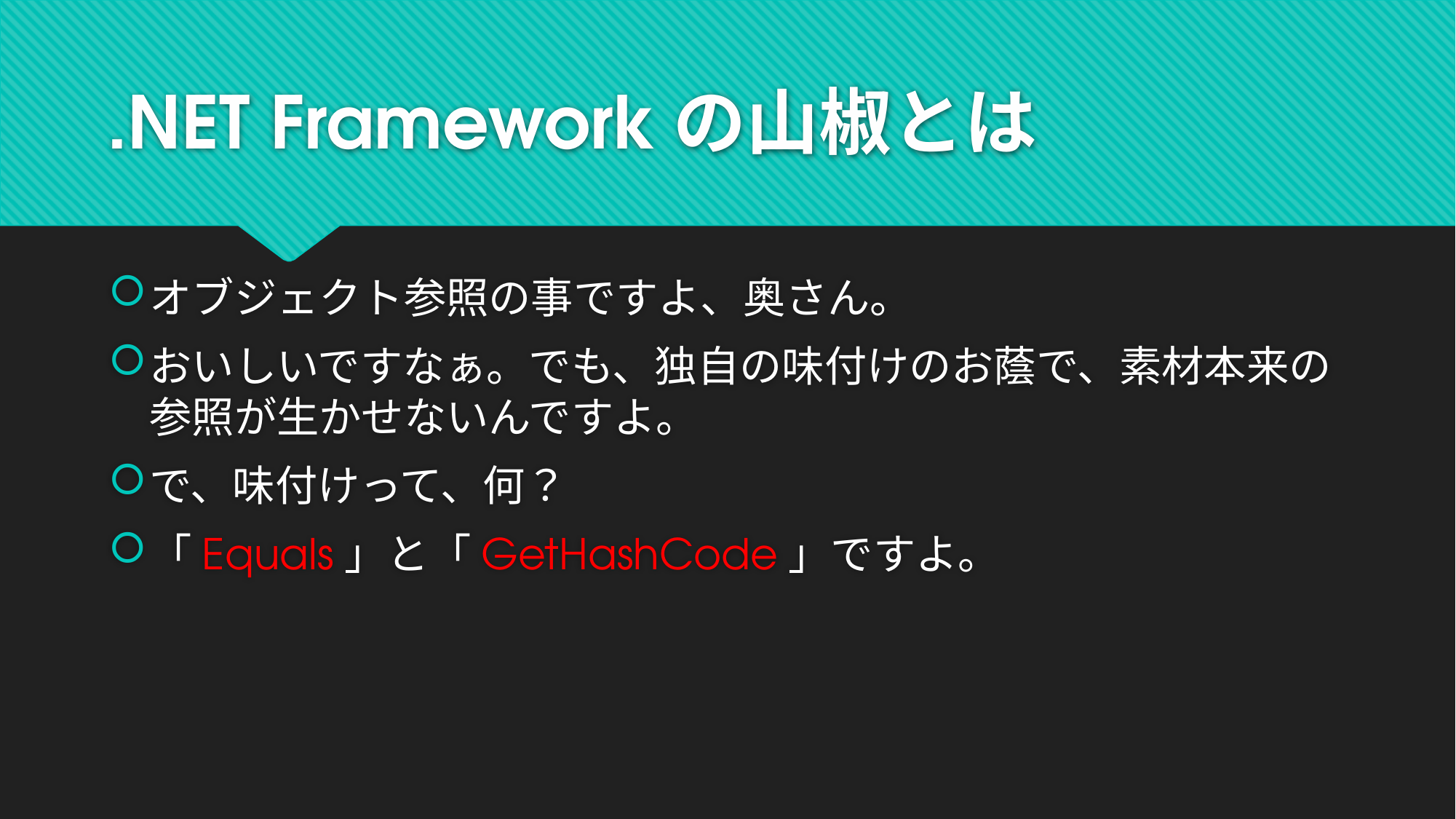

# .NET Frameworkの山椒とは
オブジェクト参照の事ですよ、奥さん。
おいしいですなぁ。でも、独自の味付けのお蔭で、素材本来の参照が生かせないんですよ。
で、味付けって、何？
「Equals」と「GetHashCode」ですよ。